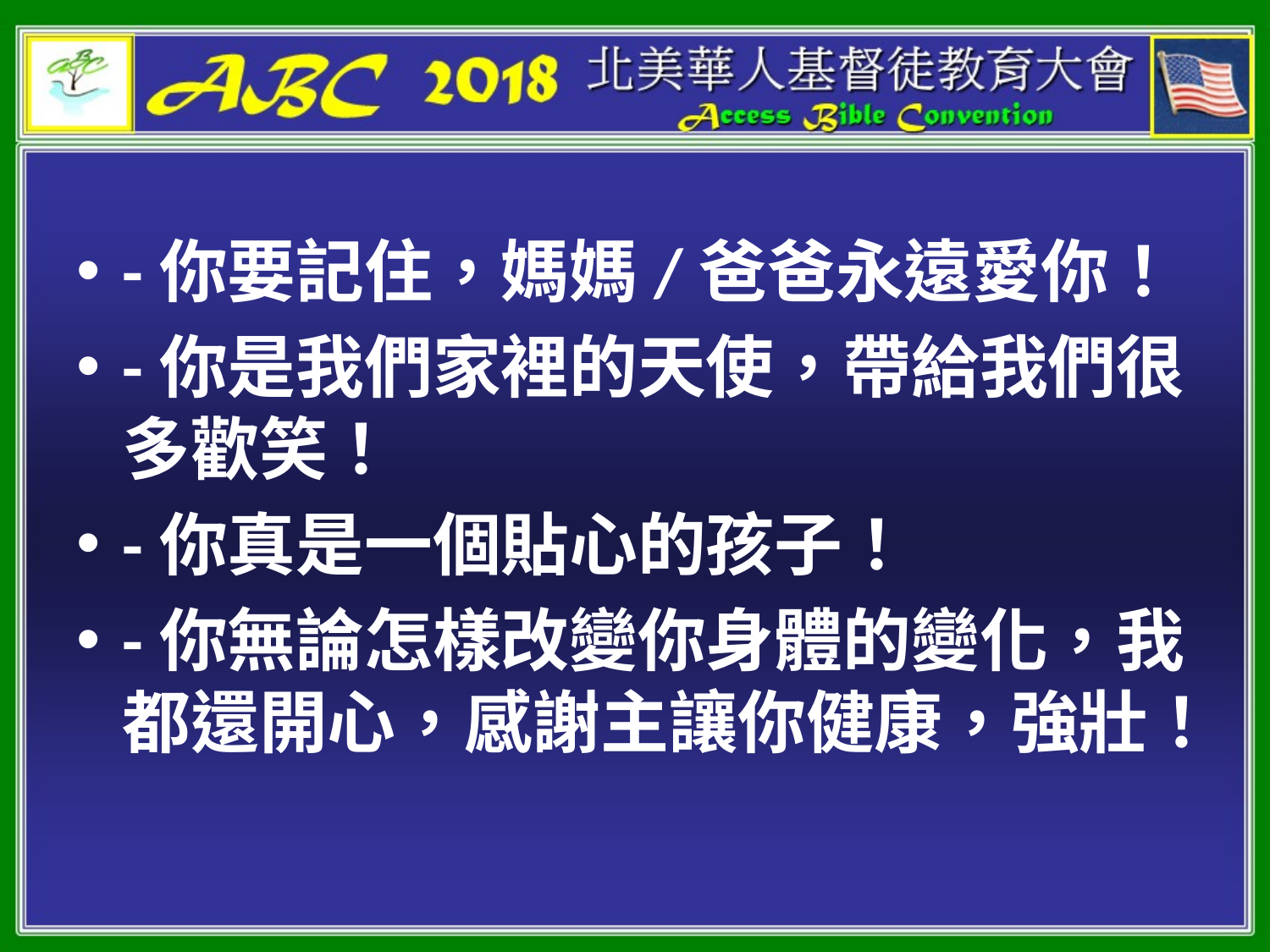

#
-你要記住，媽媽/爸爸永遠愛你！
-你是我們家裡的天使，帶給我們很多歡笑！
-你真是一個貼心的孩子！
-你無論怎樣改變你身體的變化，我都還開心，感謝主讓你健康，強壯！